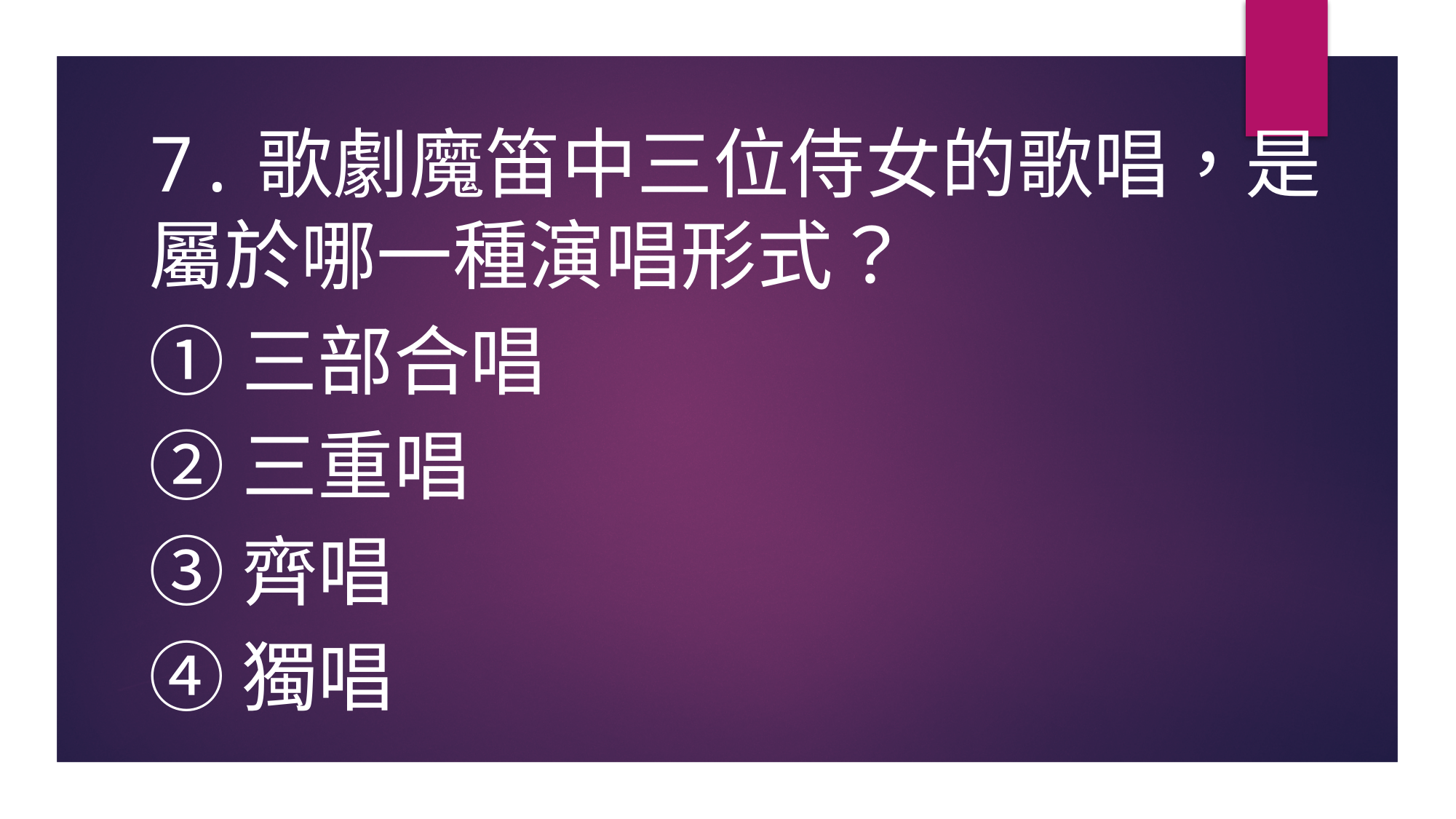

7.歌劇魔笛中三位侍女的歌唱，是屬於哪一種演唱形式？
①三部合唱
②三重唱
③齊唱
④獨唱